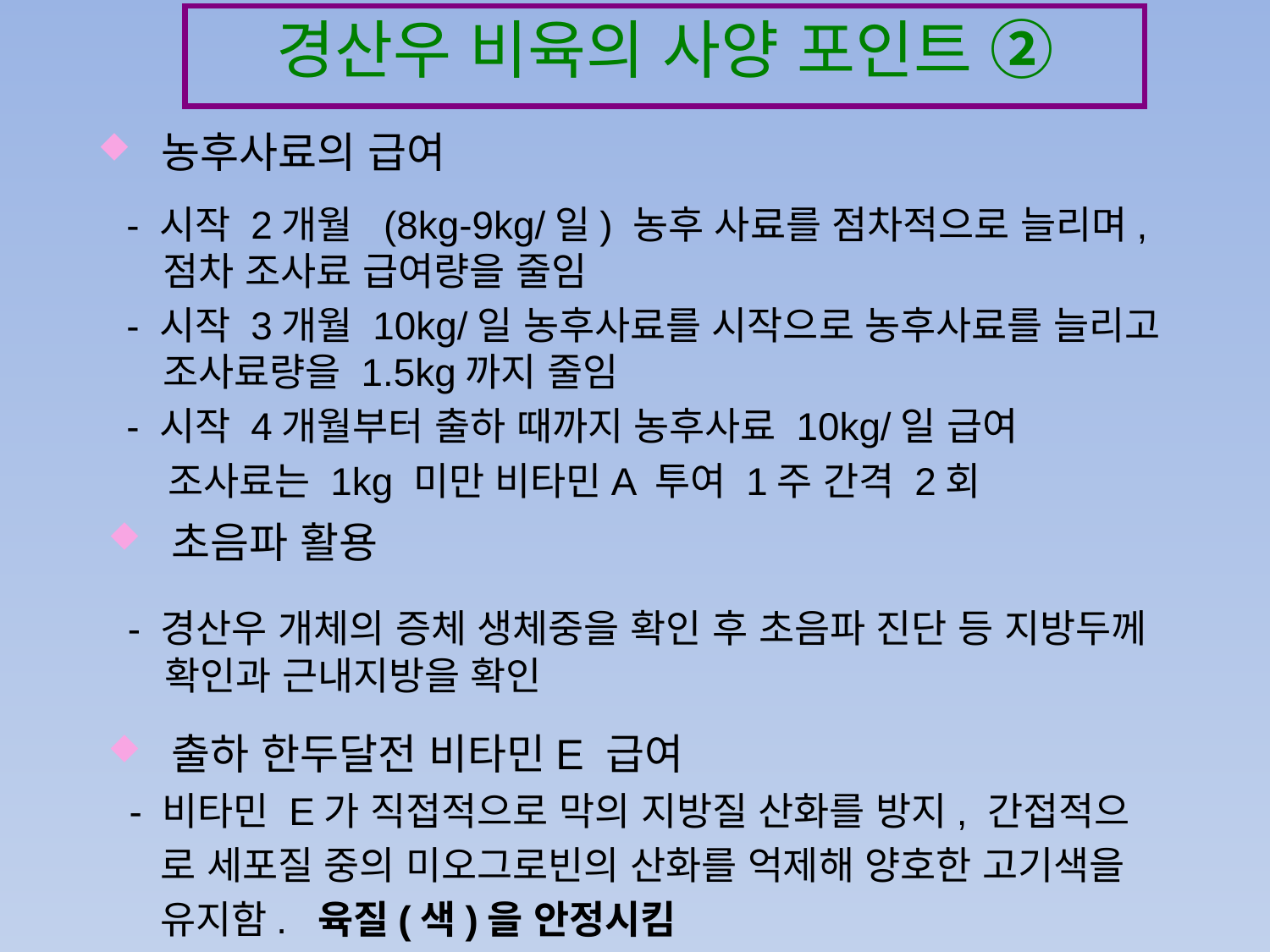

경산우 비육의 사양 포인트 ②
농후사료의 급여

- 시작 2개월  (8kg-9kg/일) 농후 사료를 점차적으로 늘리며, 점차 조사료 급여량을 줄임
- 시작 3개월 10kg/일 농후사료를 시작으로 농후사료를 늘리고  조사료량을 1.5kg까지 줄임
- 시작 4개월부터 출하 때까지 농후사료 10kg/일 급여
   조사료는 1kg 미만 비타민A 투여 1주 간격 2회

초음파 활용
- 경산우 개체의 증체 생체중을 확인 후 초음파 진단 등 지방두께 확인과 근내지방을 확인
출하 한두달전 비타민E 급여
  - 비타민 E가 직접적으로 막의 지방질 산화를 방지, 간접적으
    로 세포질 중의 미오그로빈의 산화를 억제해 양호한 고기색을
    유지함.  육질(색)을 안정시킴